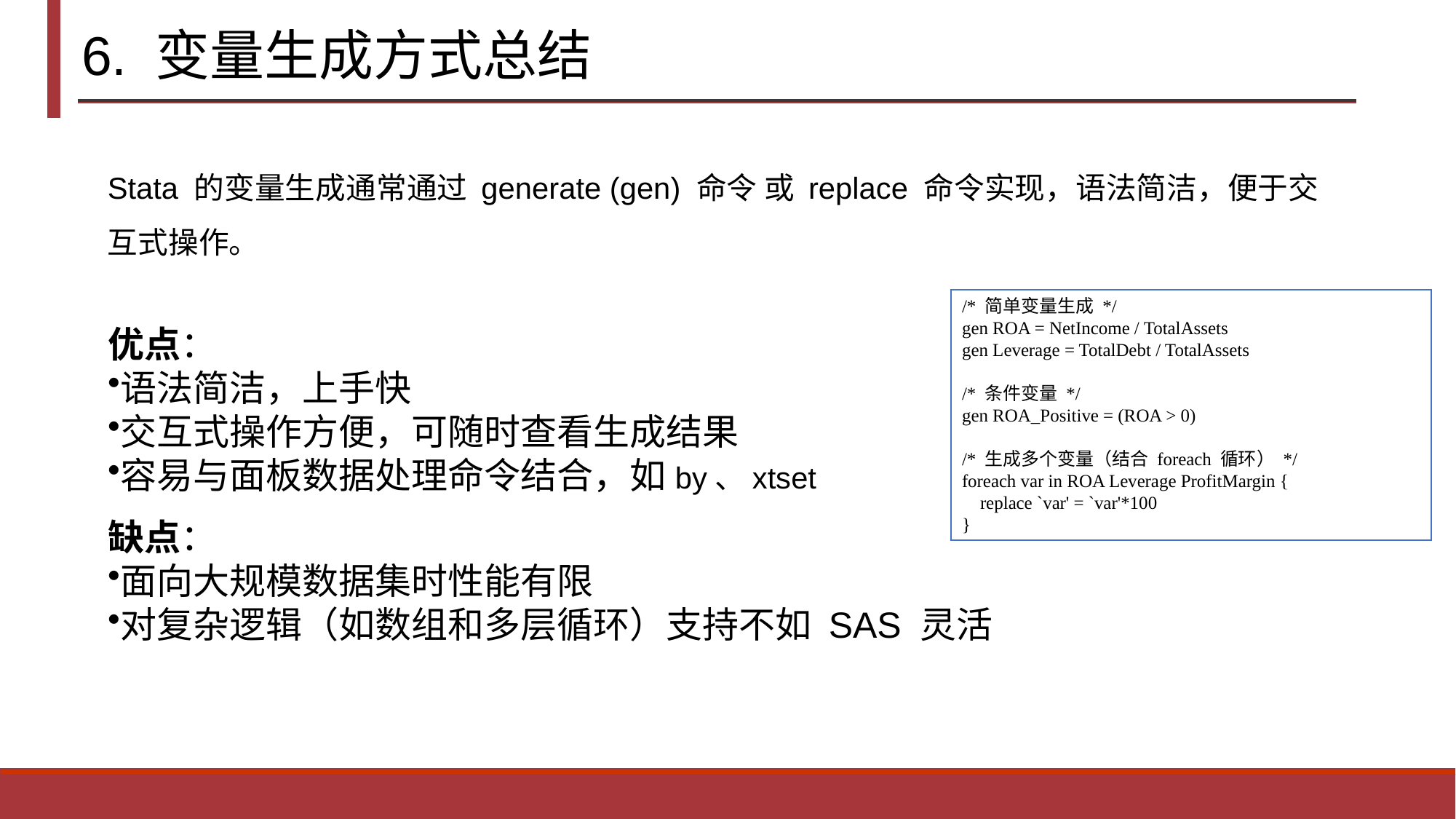

6. 变量生成方式总结
Stata 的变量生成通常通过 generate (gen) 命令 或 replace 命令实现，语法简洁，便于交互式操作。

/* 简单变量生成 */
gen ROA = NetIncome / TotalAssets
gen Leverage = TotalDebt / TotalAssets

/* 条件变量 */
gen ROA_Positive = (ROA > 0)

/* 生成多个变量（结合 foreach 循环） */
foreach var in ROA Leverage ProfitMargin {
    replace `var' = `var'*100
}
优点：
语法简洁，上手快
交互式操作方便，可随时查看生成结果
容易与面板数据处理命令结合，如by、xtset

缺点：
面向大规模数据集时性能有限
对复杂逻辑（如数组和多层循环）支持不如 SAS 灵活